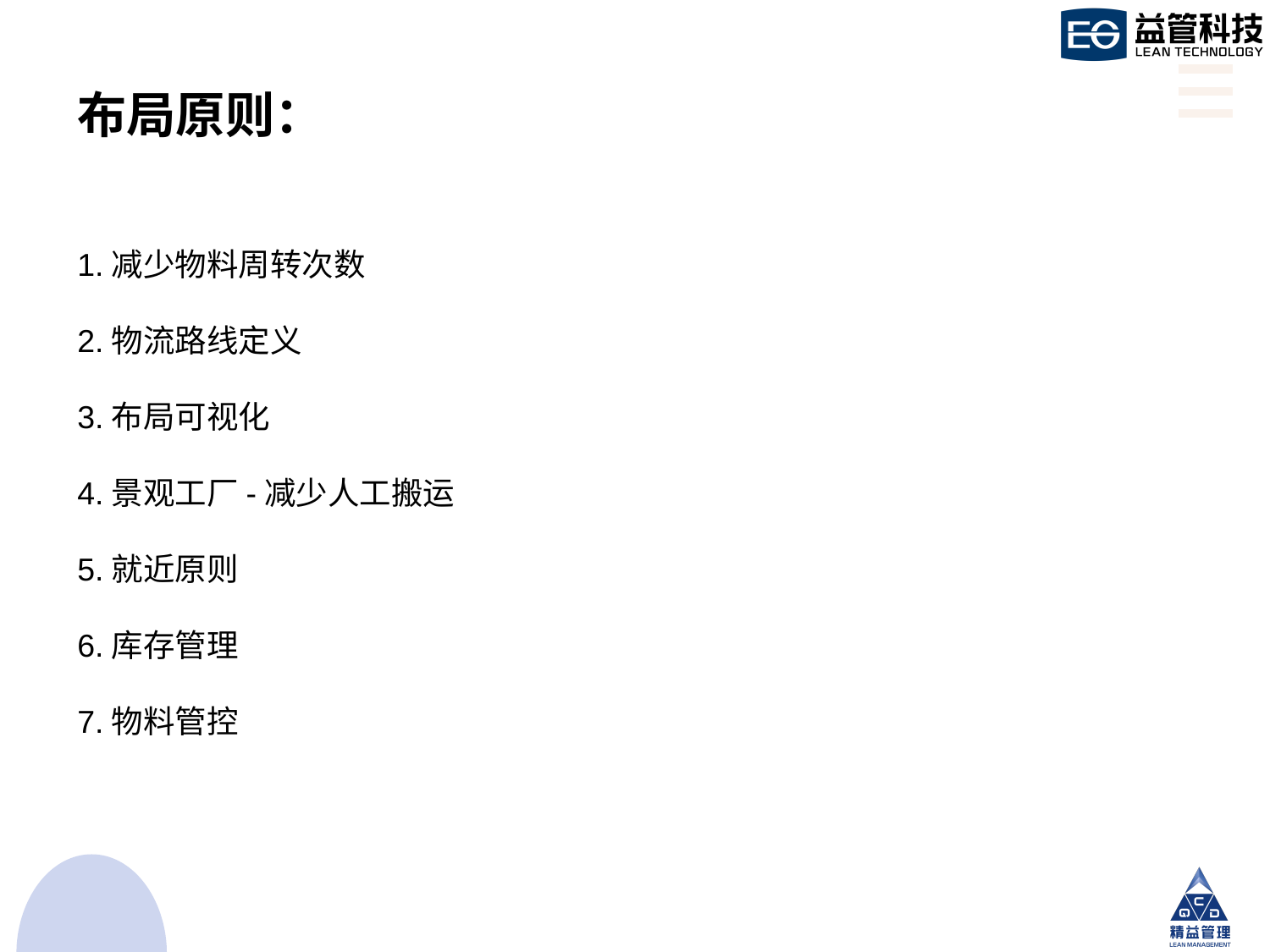

布局原则：

1.减少物料周转次数

2.物流路线定义

3.布局可视化

4.景观工厂-减少人工搬运

5.就近原则

6.库存管理

7.物料管控